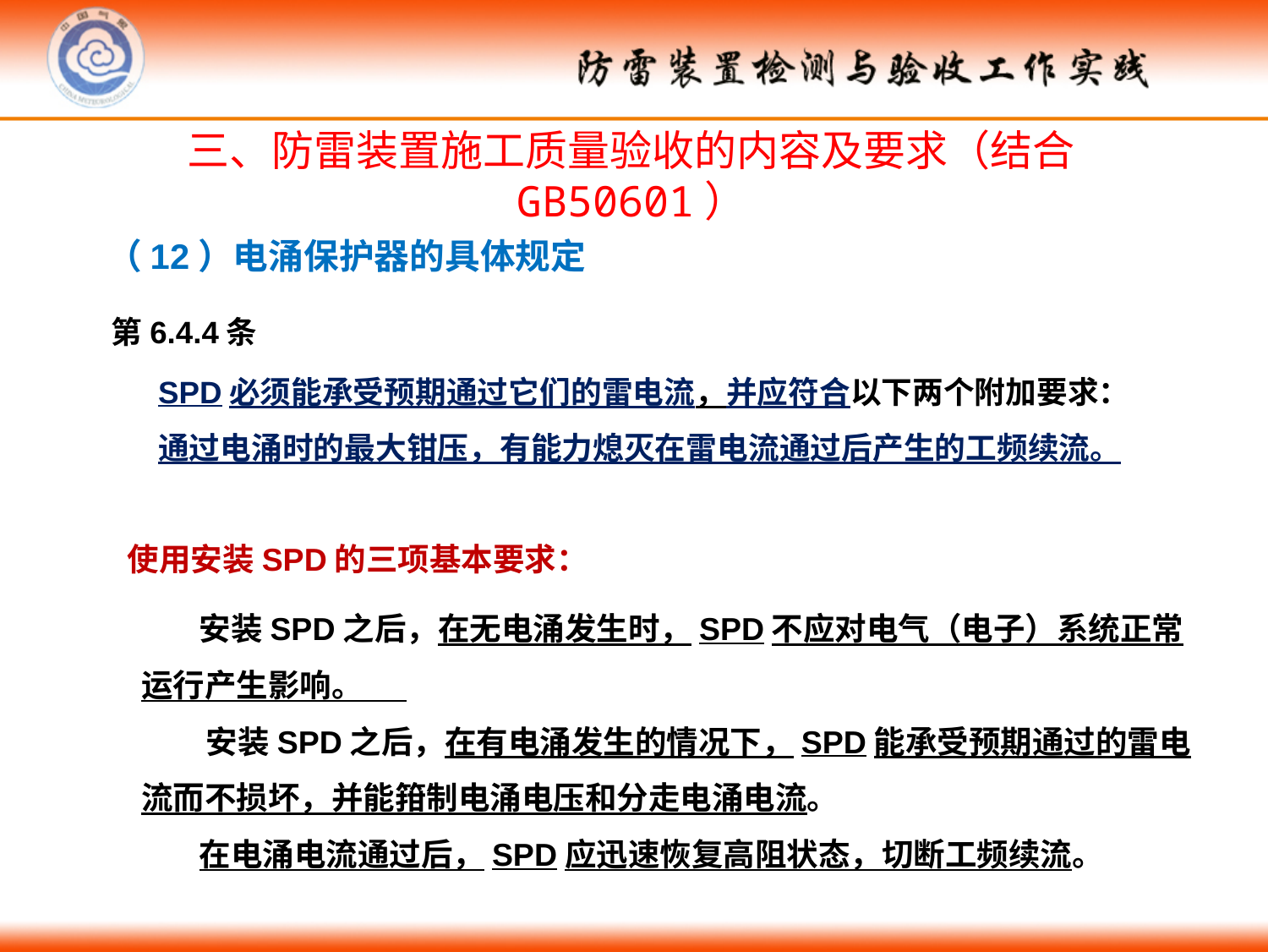

三、防雷装置施工质量验收的内容及要求（结合GB50601）
（12）电涌保护器的具体规定
第6.4.4条
		SPD必须能承受预期通过它们的雷电流，并应符合以下两个附加要求：通过电涌时的最大钳压，有能力熄灭在雷电流通过后产生的工频续流。
使用安装SPD的三项基本要求：
       安装SPD之后，在无电涌发生时，SPD不应对电气（电子）系统正常运行产生影响。
        安装SPD之后，在有电涌发生的情况下，SPD能承受预期通过的雷电流而不损坏，并能箝制电涌电压和分走电涌电流。
       在电涌电流通过后，SPD应迅速恢复高阻状态，切断工频续流。